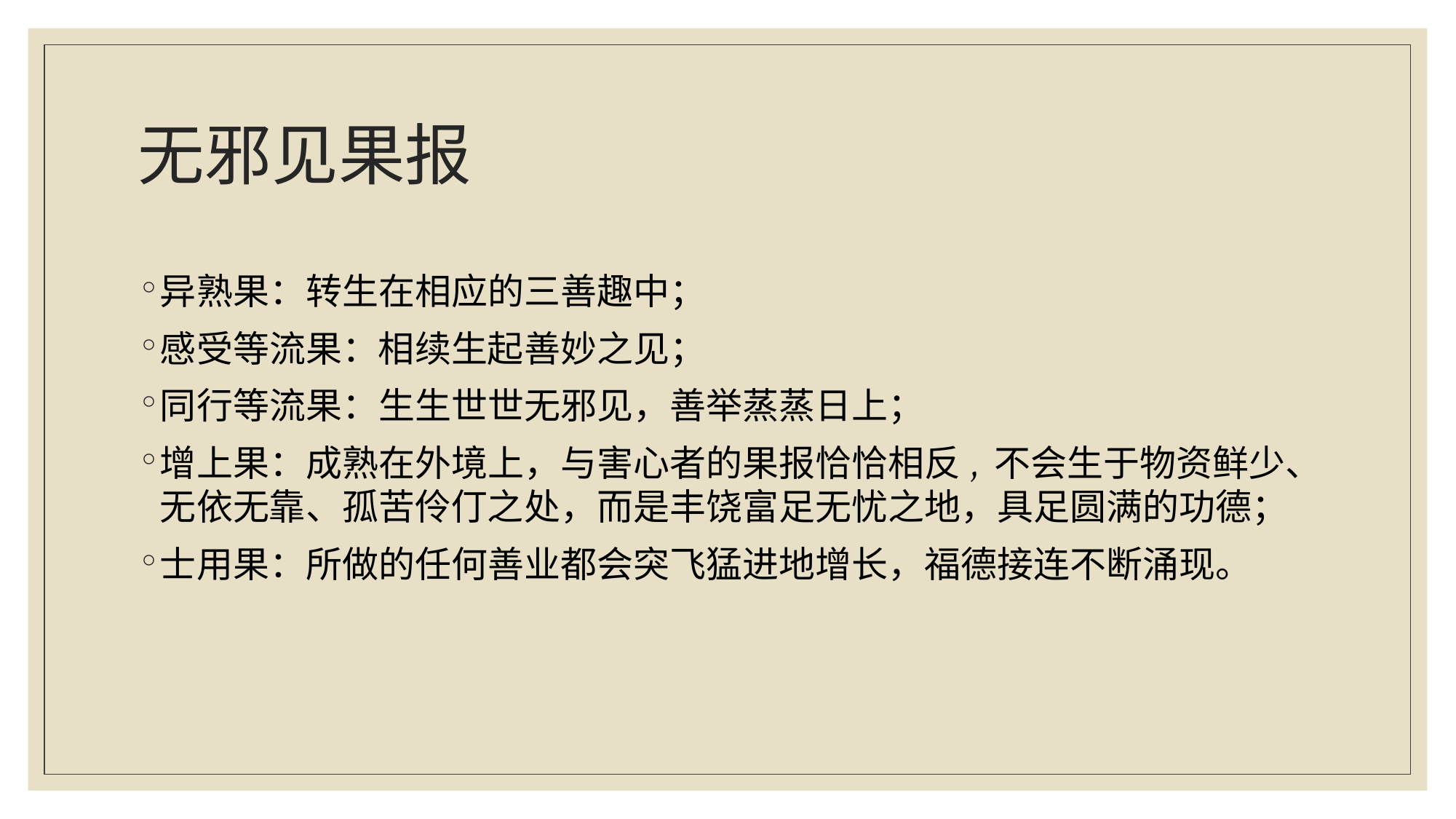

# 无邪见果报
异熟果：转生在相应的三善趣中；
感受等流果：相续生起善妙之见；
同行等流果：生生世世无邪见，善举蒸蒸日上；
增上果：成熟在外境上，与害心者的果报恰恰相反, 不会生于物资鲜少、无依无靠、孤苦伶仃之处，而是丰饶富足无忧之地，具足圆满的功德；
士用果：所做的任何善业都会突飞猛进地增长，福德接连不断涌现。